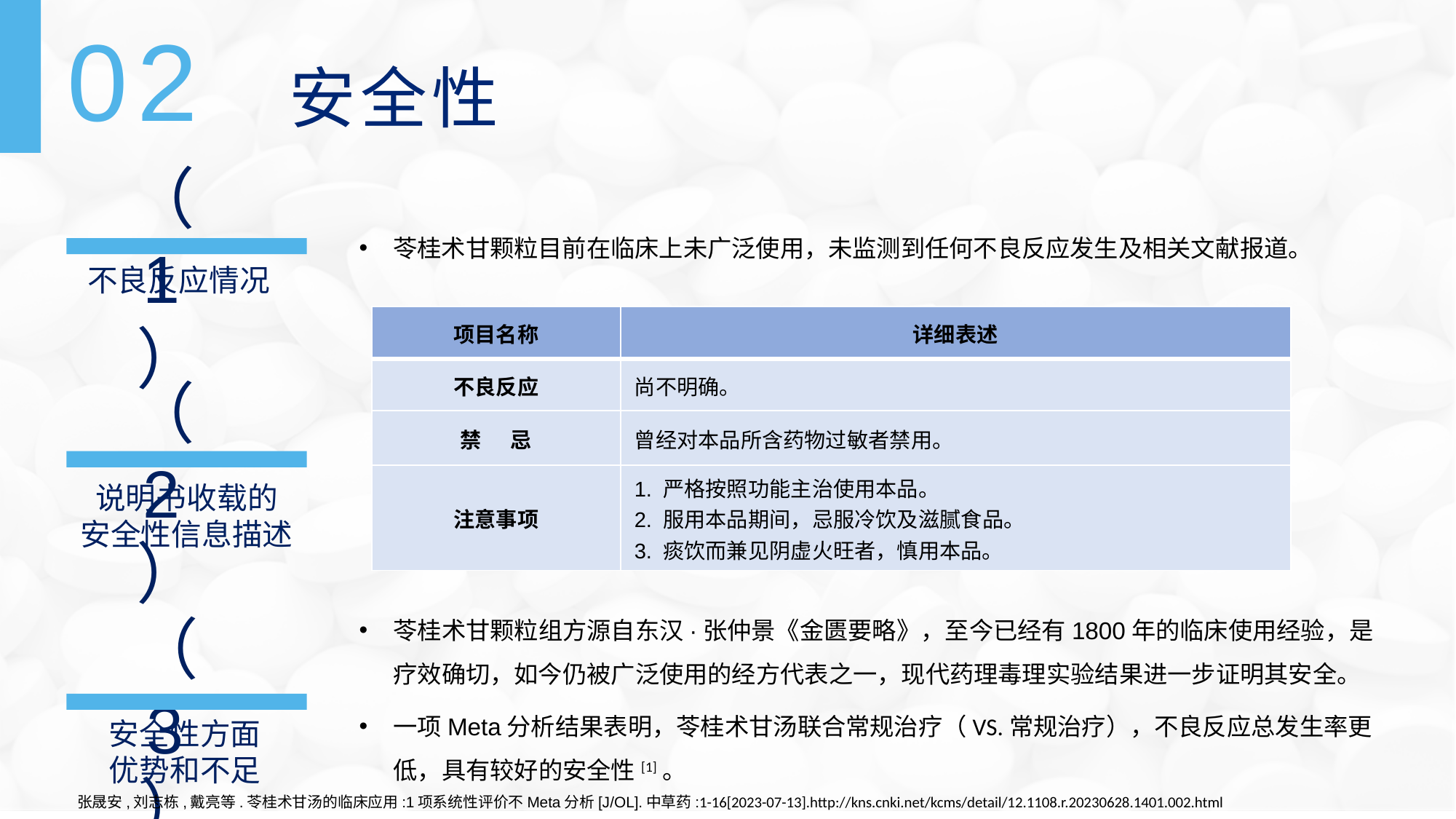

02
安全性
（1）
苓桂术甘颗粒目前在临床上未广泛使用，未监测到任何不良反应发生及相关文献报道。

不良反应情况
| 项目名称 | 详细表述 |
| --- | --- |
| 不良反应 | 尚不明确。 |
| 禁 忌 | 曾经对本品所含药物过敏者禁用。 |
| 注意事项 | 1. 严格按照功能主治使用本品。 2. 服用本品期间，忌服冷饮及滋腻食品。 3. 痰饮而兼见阴虚火旺者，慎用本品。 |
（2）

说明书收载的
安全性信息描述
苓桂术甘颗粒组方源自东汉·张仲景《金匮要略》，至今已经有1800年的临床使用经验，是疗效确切，如今仍被广泛使用的经方代表之一，现代药理毒理实验结果进一步证明其安全。
一项Meta分析结果表明，苓桂术甘汤联合常规治疗（VS.常规治疗），不良反应总发生率更低，具有较好的安全性[1]。
（3）

安全性方面
优势和不足
张晟安,刘志栋,戴亮等.苓桂术甘汤的临床应用:1项系统性评价不Meta分析[J/OL].中草药:1-16[2023-07-13].http://kns.cnki.net/kcms/detail/12.1108.r.20230628.1401.002.html